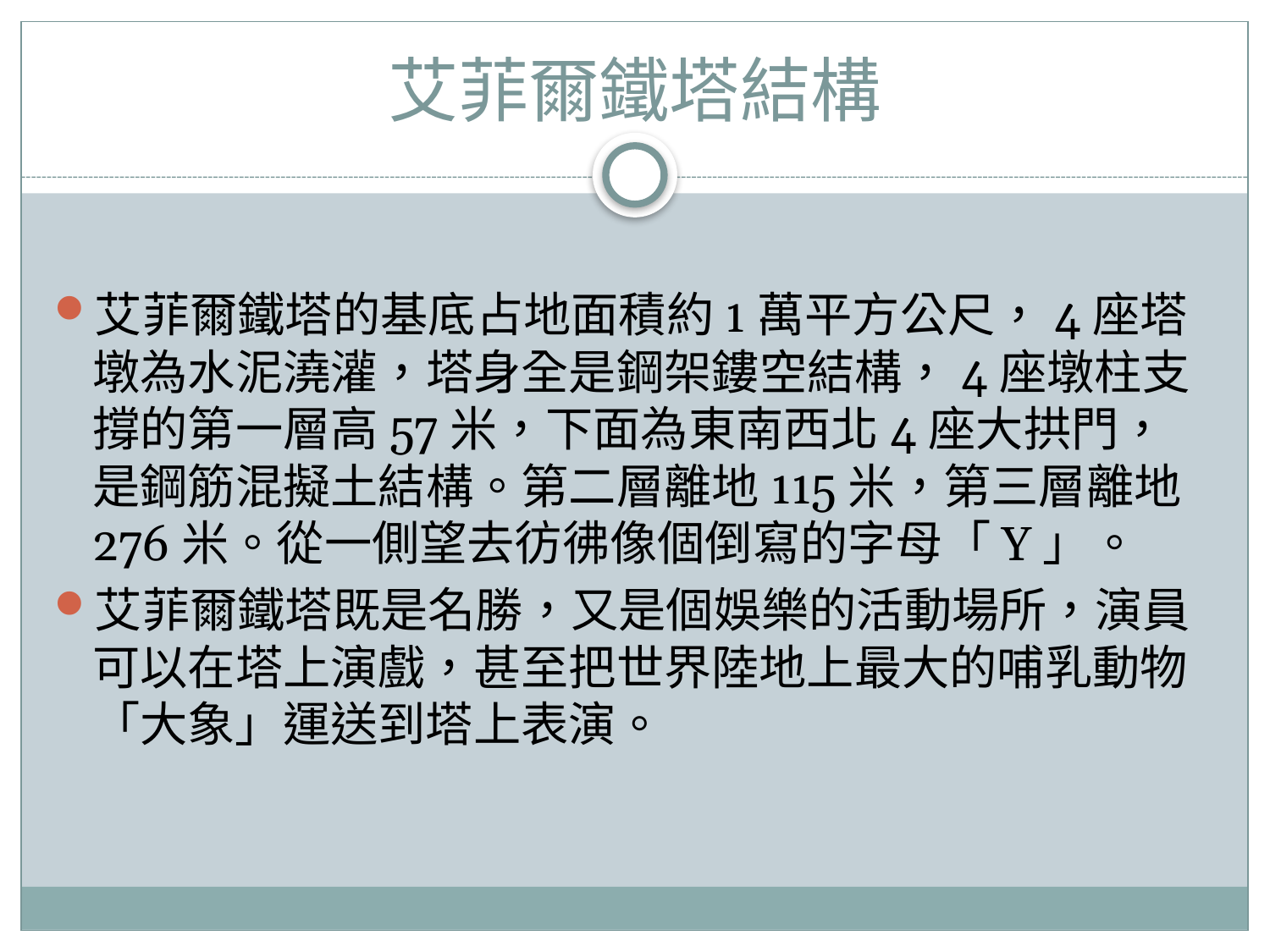

# 艾菲爾鐵塔結構

艾菲爾鐵塔的基底占地面積約1萬平方公尺，4座塔墩為水泥澆灌，塔身全是鋼架鏤空結構，4座墩柱支撐的第一層高57米，下面為東南西北4座大拱門，是鋼筋混擬土結構。第二層離地115米，第三層離地276米。從一側望去彷彿像個倒寫的字母「Y」。
艾菲爾鐵塔既是名勝，又是個娛樂的活動場所，演員可以在塔上演戲，甚至把世界陸地上最大的哺乳動物「大象」運送到塔上表演。